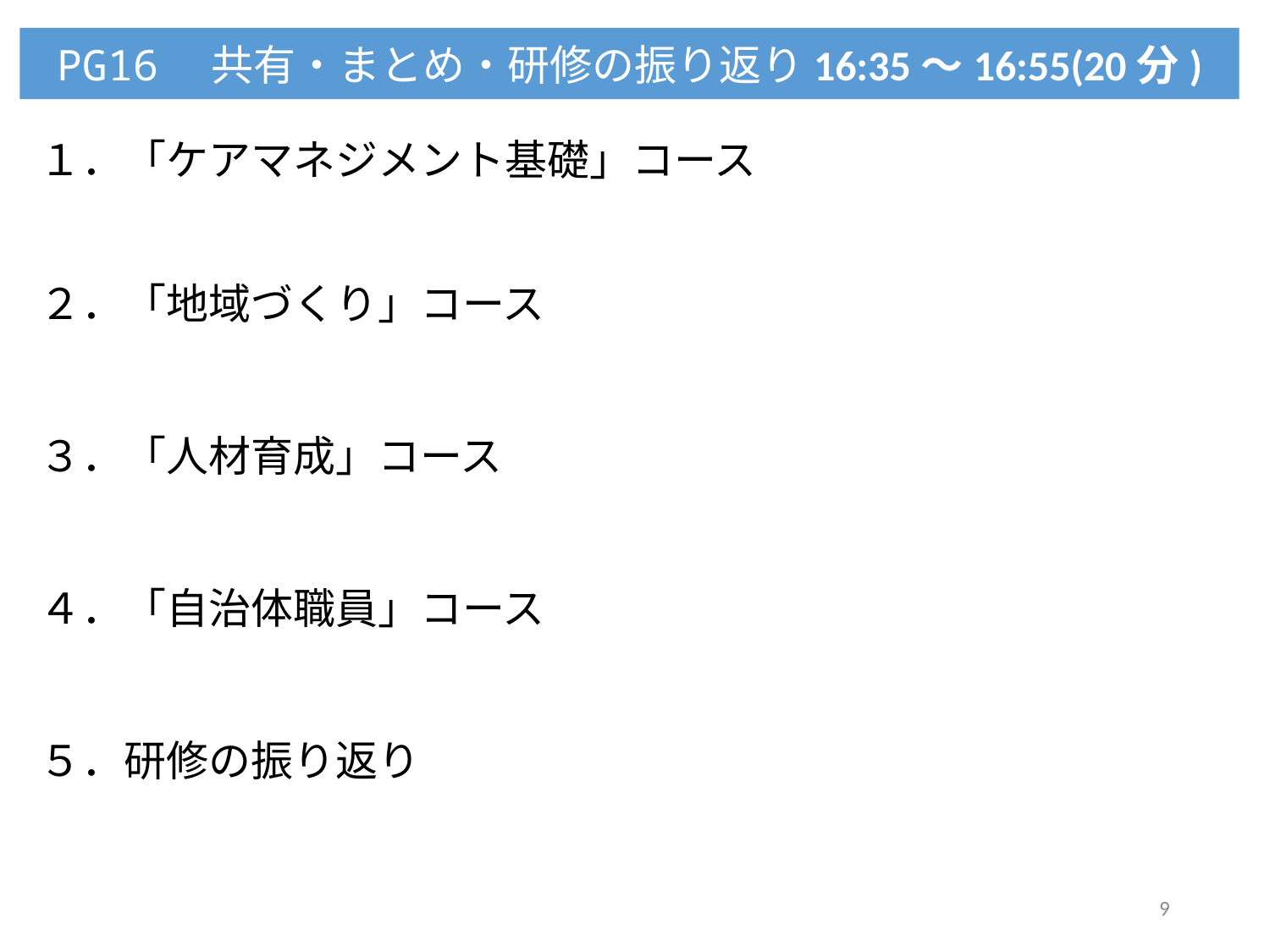

PG16　共有・まとめ・研修の振り返り16:35～16:55(20分)
１．「ケアマネジメント基礎」コース

２．「地域づくり」コース

３．「人材育成」コース

４．「自治体職員」コース

５．研修の振り返り

9